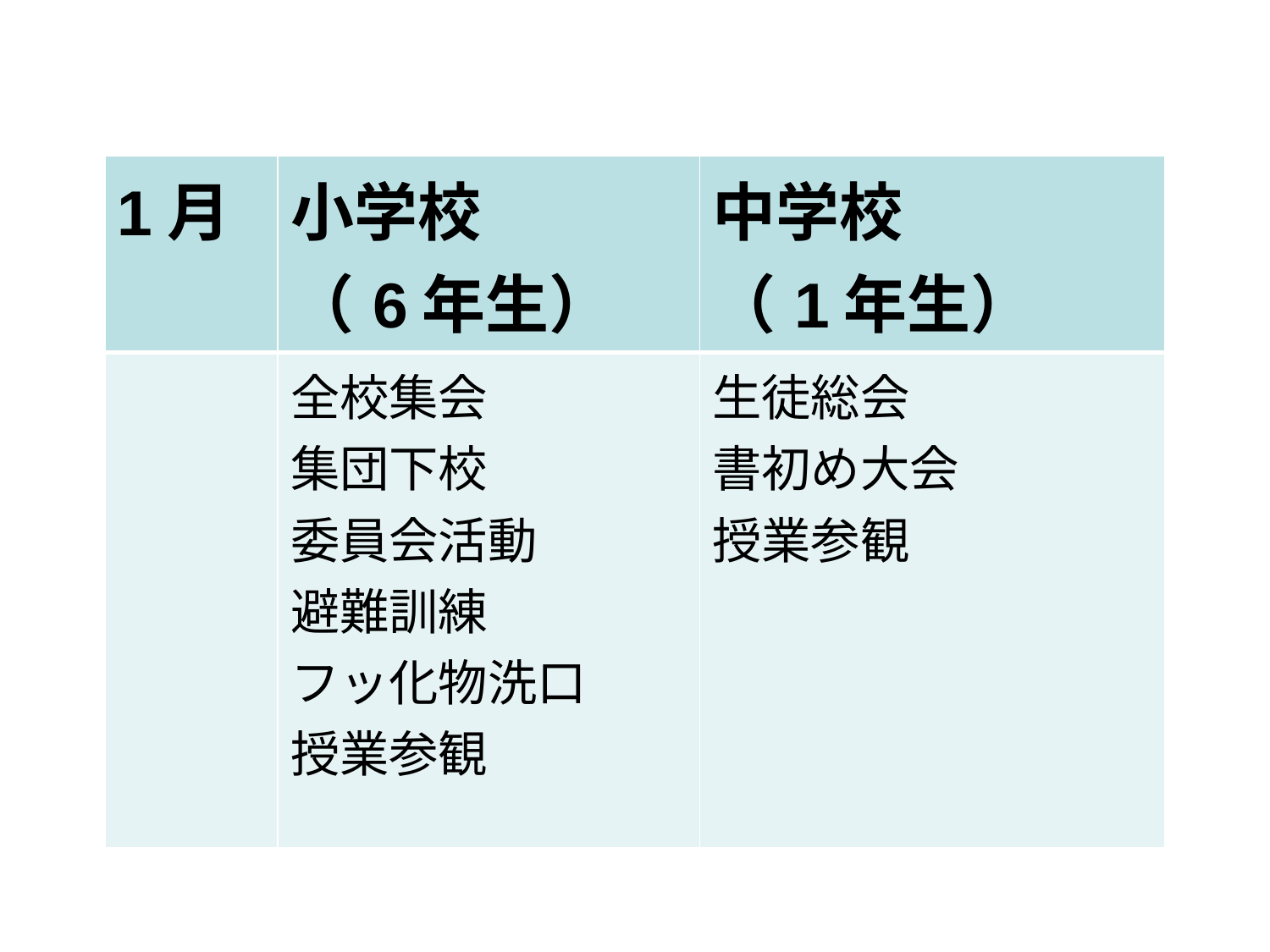

| 1月 | 小学校 （6年生） | 中学校 （1年生） |
| --- | --- | --- |
|  | 全校集会 集団下校 委員会活動 避難訓練 フッ化物洗口 授業参観 | 生徒総会 書初め大会 授業参観 |